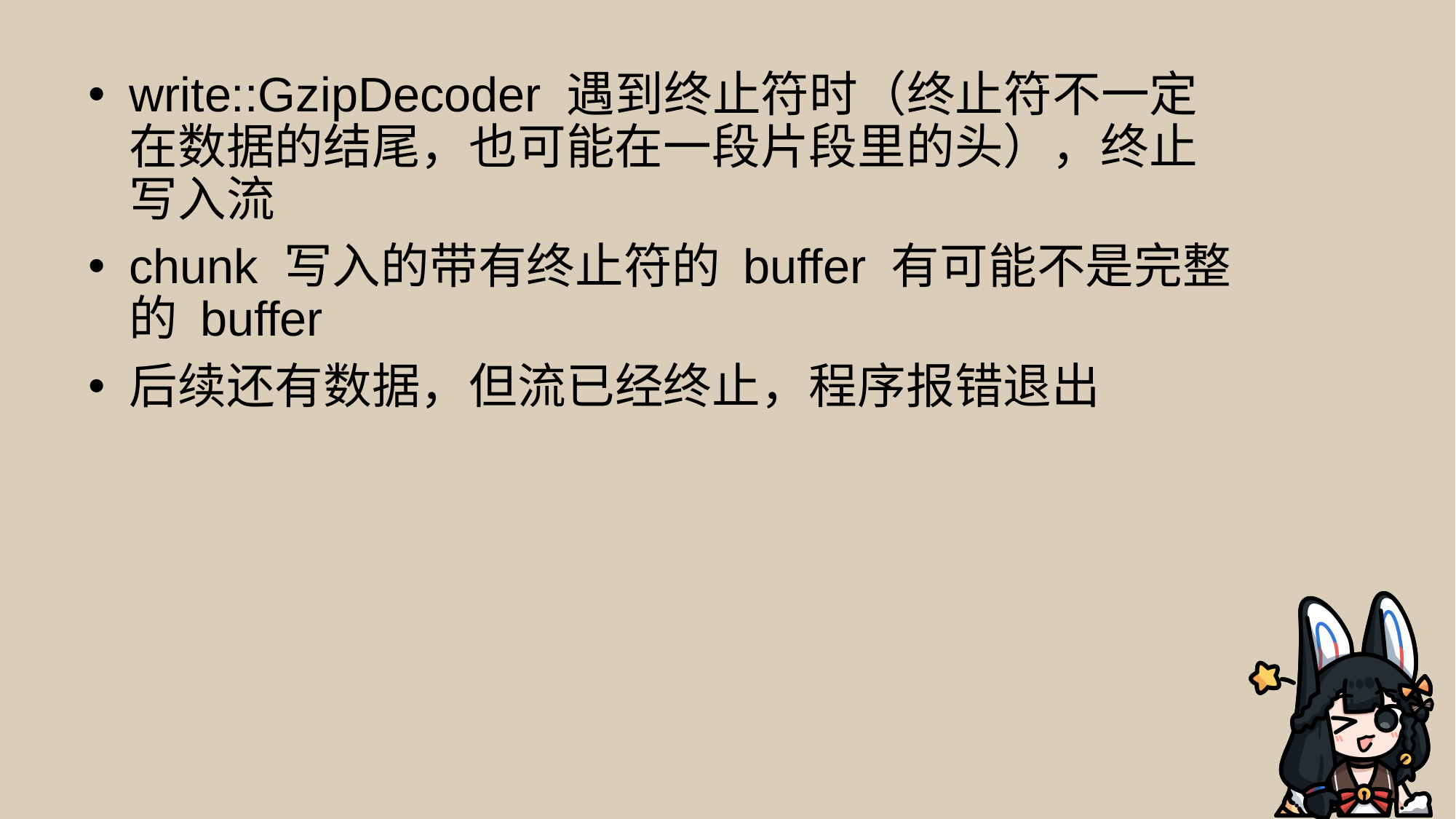

write::GzipDecoder 遇到终止符时（终止符不一定在数据的结尾，也可能在一段片段里的头），终止写入流
chunk 写入的带有终止符的 buffer 有可能不是完整的 buffer
后续还有数据，但流已经终止，程序报错退出